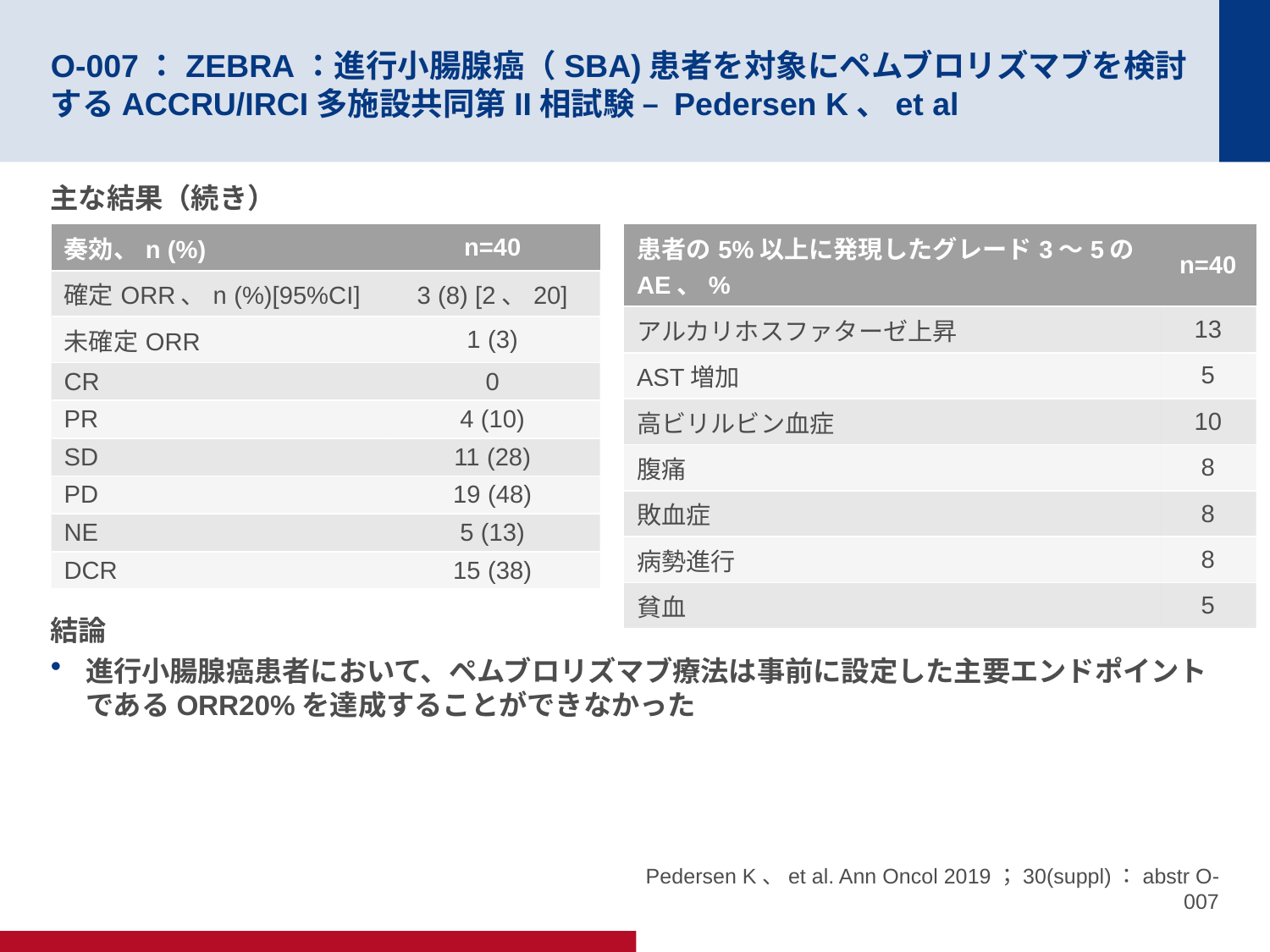

# O-007：ZEBRA：進行小腸腺癌（SBA)患者を対象にペムブロリズマブを検討するACCRU/IRCI多施設共同第II相試験 – Pedersen K、et al
主な結果（続き）
結論
進行小腸腺癌患者において、ペムブロリズマブ療法は事前に設定した主要エンドポイントであるORR20%を達成することができなかった
| 奏効、n (%) | n=40 |
| --- | --- |
| 確定ORR、n (%)[95%CI] | 3 (8) [2、20] |
| 未確定ORR | 1 (3) |
| CR | 0 |
| PR | 4 (10) |
| SD | 11 (28) |
| PD | 19 (48) |
| NE | 5 (13) |
| DCR | 15 (38) |
| 患者の5%以上に発現したグレード3～5のAE、% | n=40 |
| --- | --- |
| アルカリホスファターゼ上昇 | 13 |
| AST増加 | 5 |
| 高ビリルビン血症 | 10 |
| 腹痛 | 8 |
| 敗血症 | 8 |
| 病勢進行 | 8 |
| 貧血 | 5 |
Pedersen K、et al. Ann Oncol 2019；30(suppl)：abstr O-007